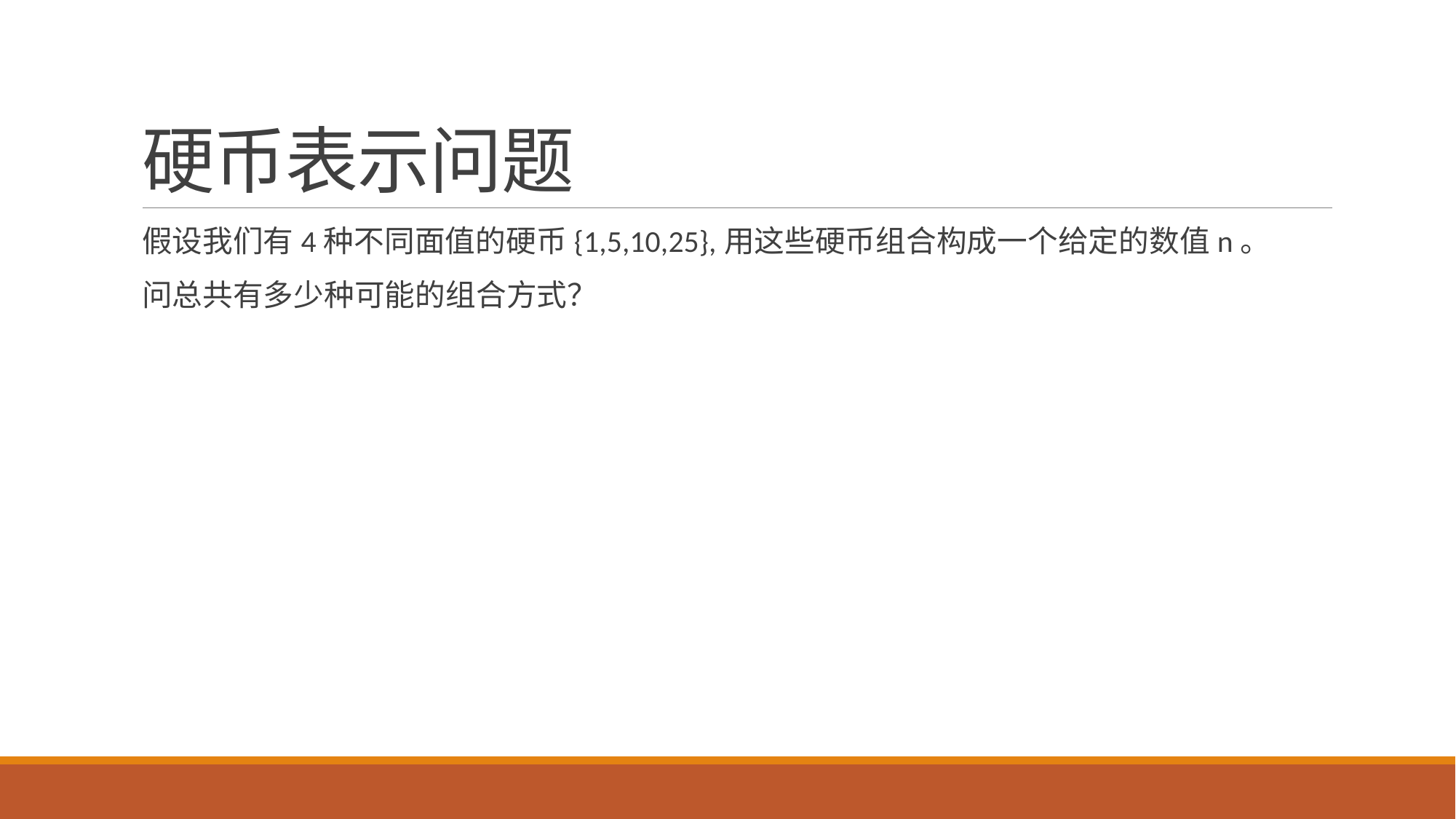

# 硬币表示问题
假设我们有4种不同面值的硬币{1,5,10,25},用这些硬币组合构成一个给定的数值n。
问总共有多少种可能的组合方式？